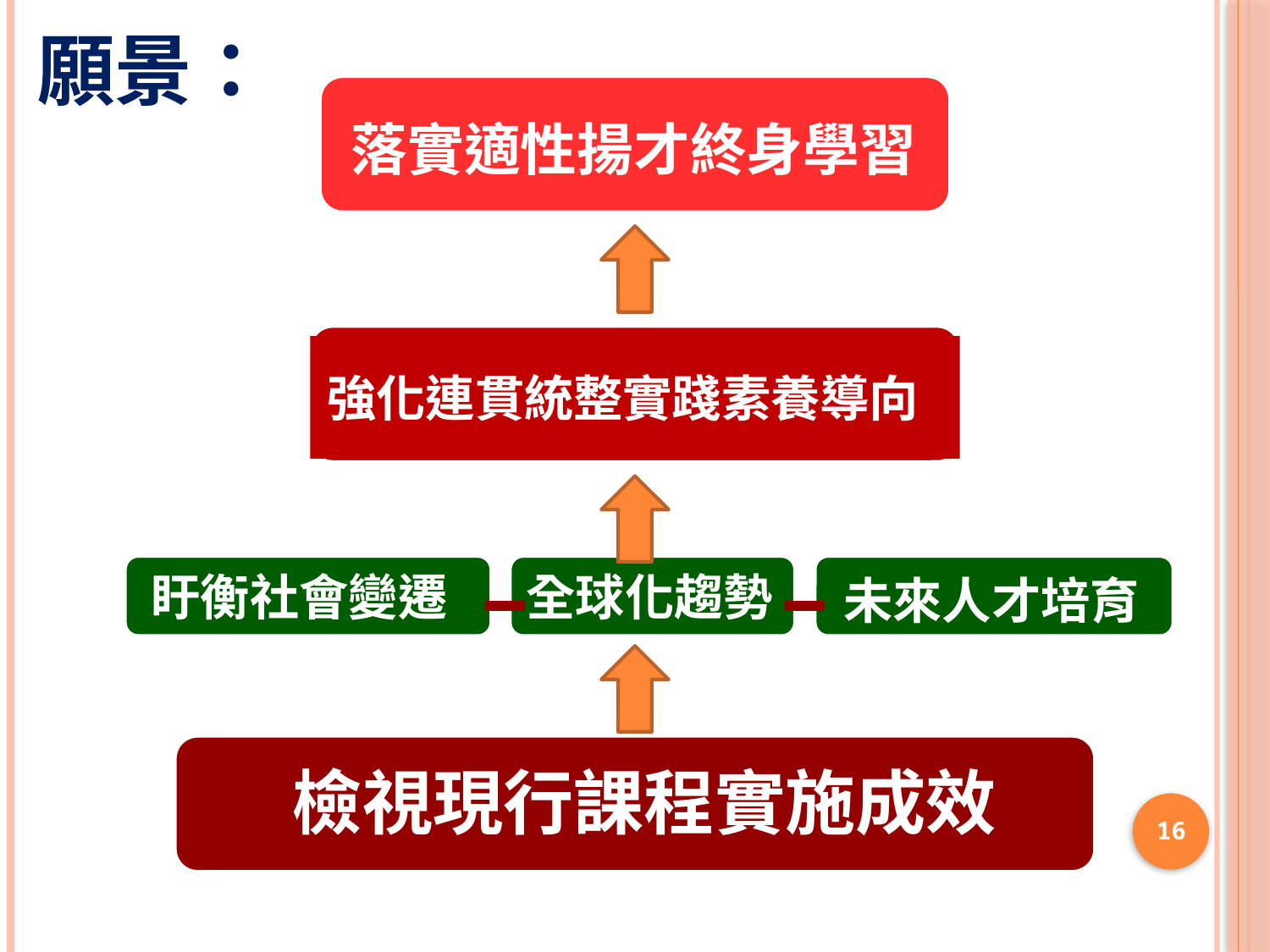

願景：

落實適性揚才終身學習

強化連貫統整實踐素養導向
檢視現行課程實施成效

盱衡社會變遷
全球化趨勢

未來人才培育

檢視現行課程實施成效
16